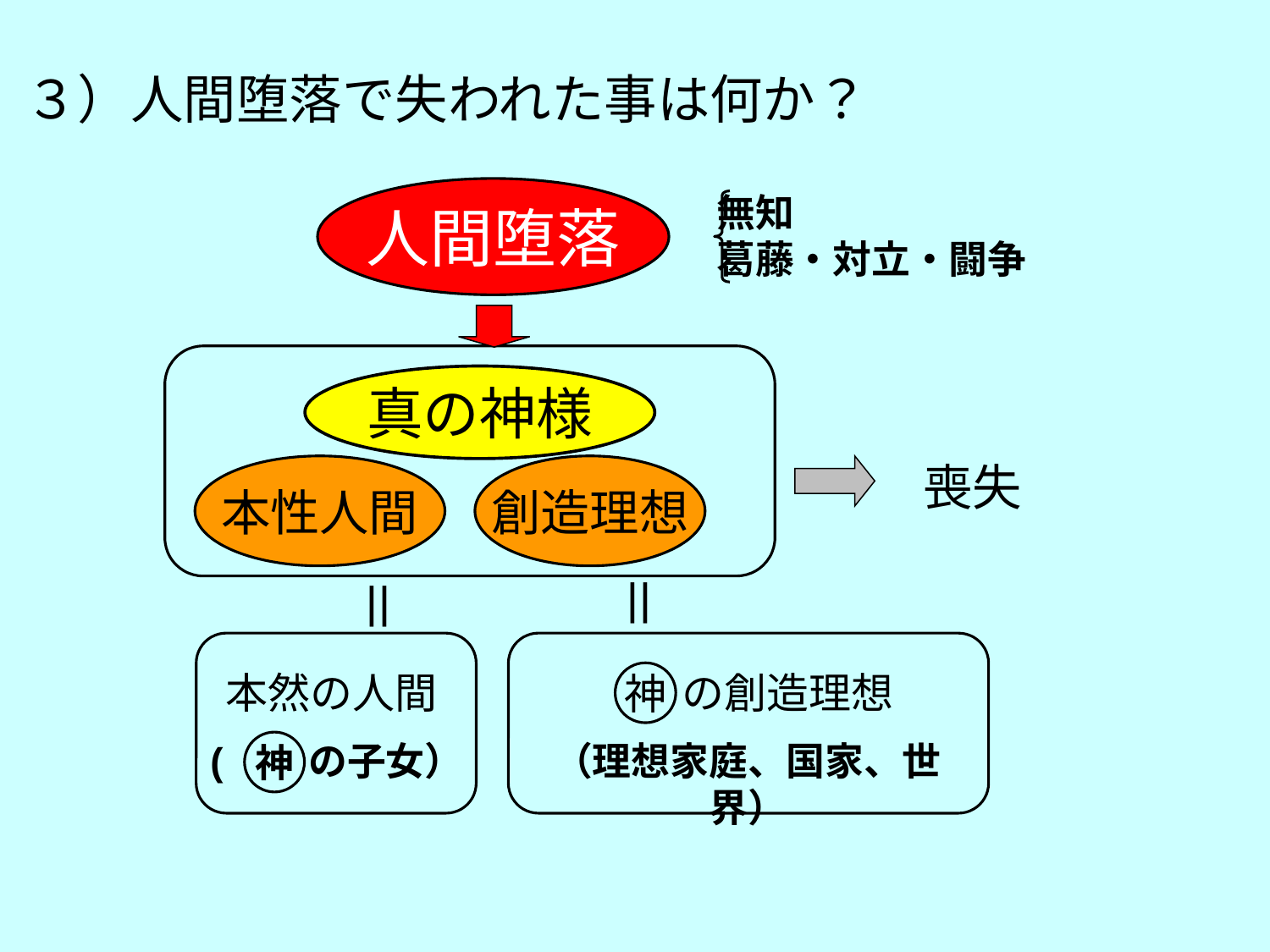

３）人間堕落で失われた事は何か？
人間堕落
無知
葛藤・対立・闘争

真の神様
 喪失
本性人間
創造理想

＝
＝

本然の人間
   の創造理想
神
( 　   の子女）
（理想家庭、国家、世界）
神